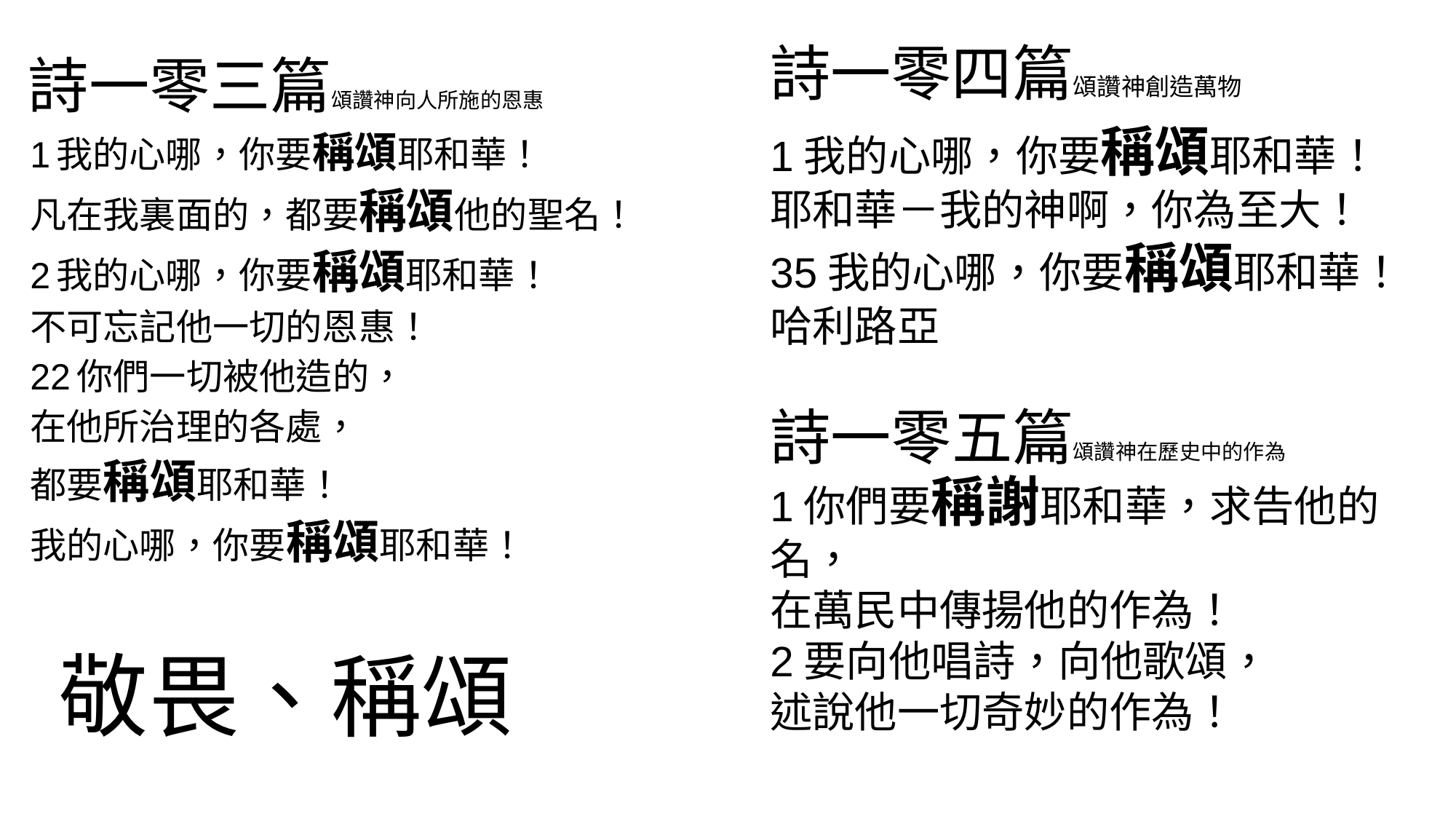

# 詩一零三篇頌讚神向人所施的恩惠
詩一零四篇頌讚神創造萬物
1我的心哪，你要稱頌耶和華！
耶和華－我的神啊，你為至大！
35我的心哪，你要稱頌耶和華！
哈利路亞

1我的心哪，你要稱頌耶和華！
凡在我裏面的，都要稱頌他的聖名！
2我的心哪，你要稱頌耶和華！
不可忘記他一切的恩惠！
22你們一切被他造的，
在他所治理的各處，
都要稱頌耶和華！
我的心哪，你要稱頌耶和華！

詩一零五篇頌讚神在歷史中的作為
1你們要稱謝耶和華，求告他的名，
在萬民中傳揚他的作為！
2要向他唱詩，向他歌頌，
述說他一切奇妙的作為！
敬畏、稱頌